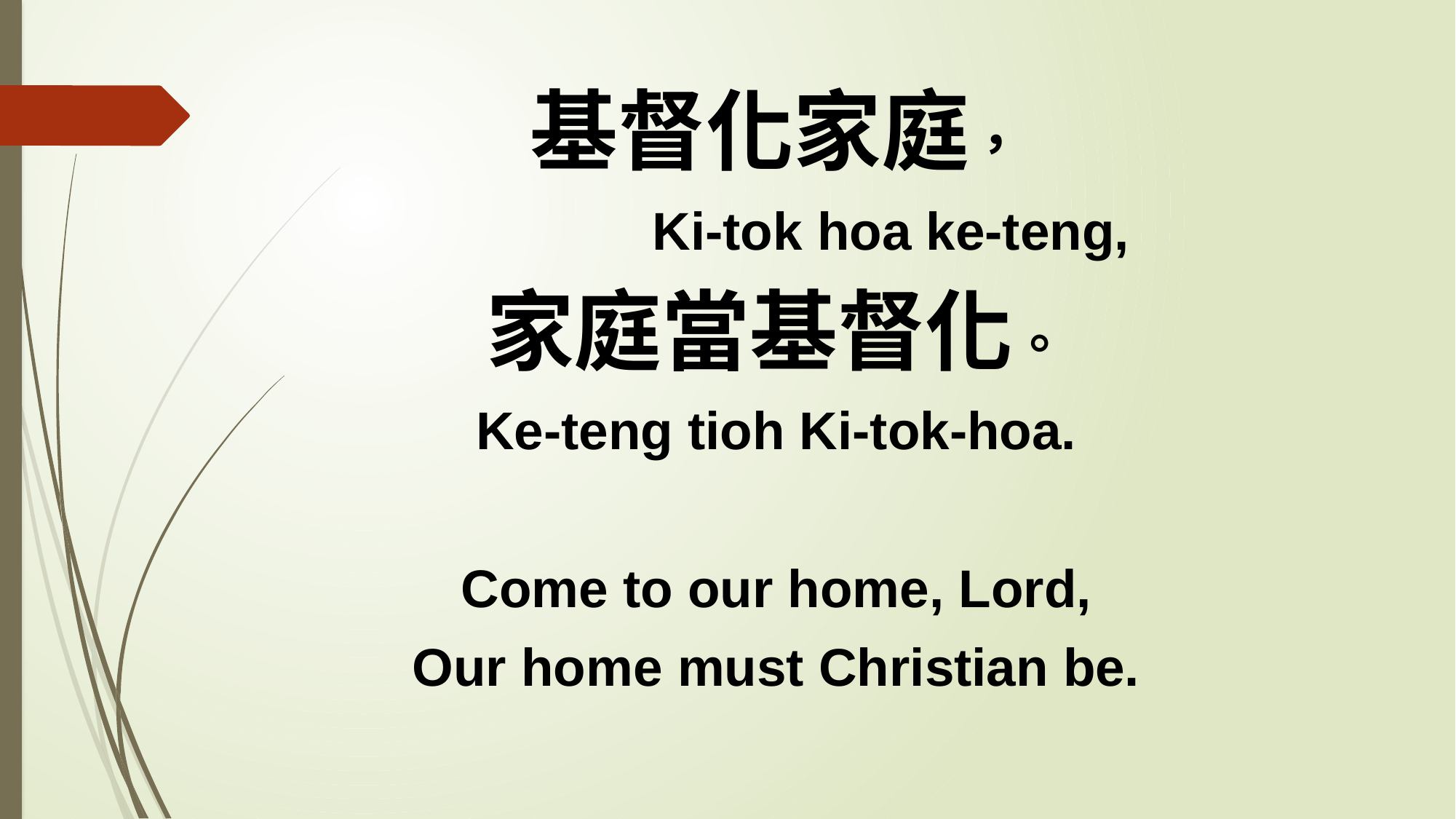

基督化家庭，
                             Ki-tok hoa ke-teng,
家庭當基督化。
Ke-teng tioh Ki-tok-hoa.

Come to our home, Lord,
Our home must Christian be.